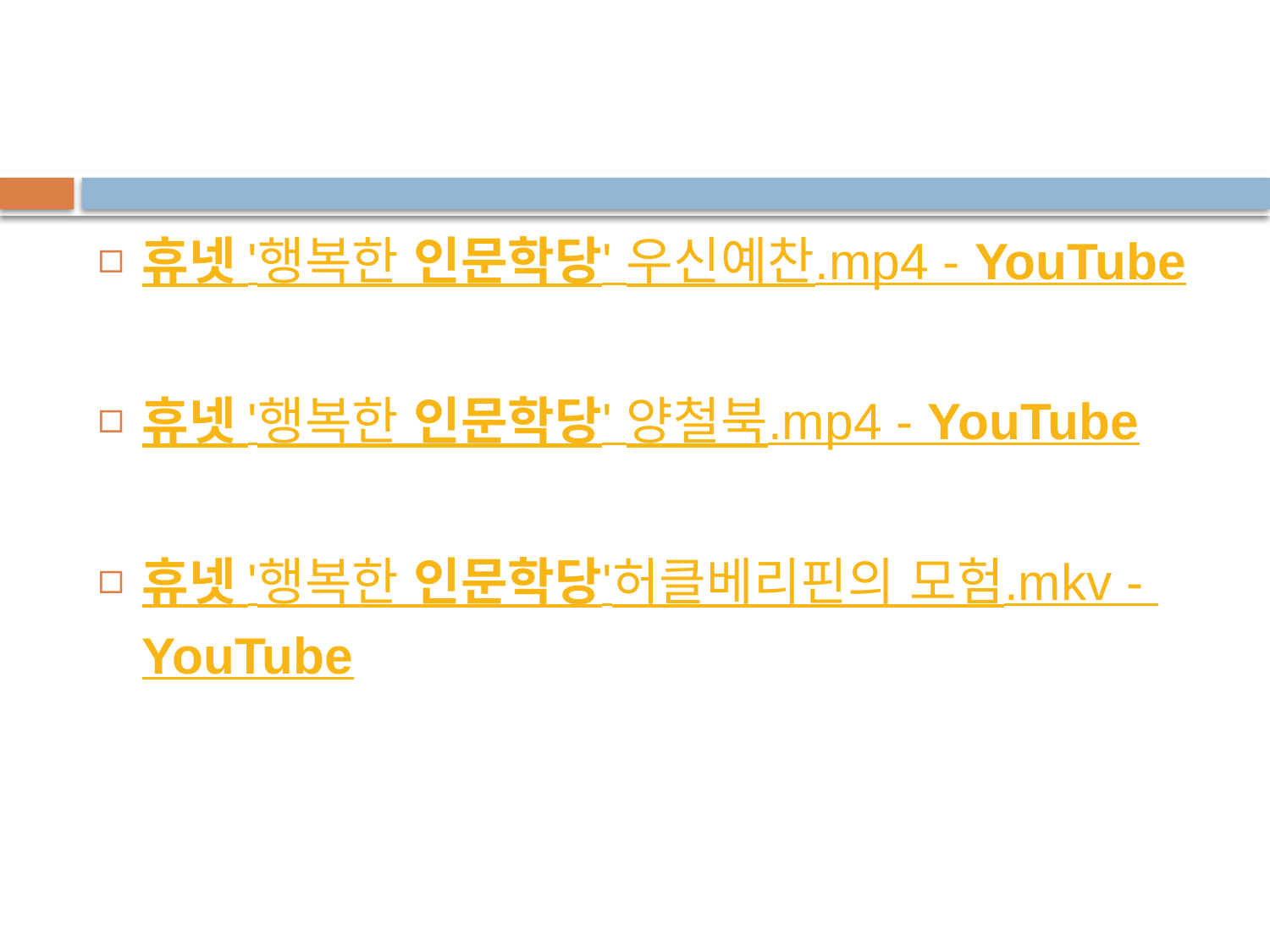

#
휴넷 '행복한 인문학당' 우신예찬.mp4 - YouTube

휴넷 '행복한 인문학당' 양철북.mp4 - YouTube

휴넷 '행복한 인문학당'허클베리핀의 모험.mkv - YouTube